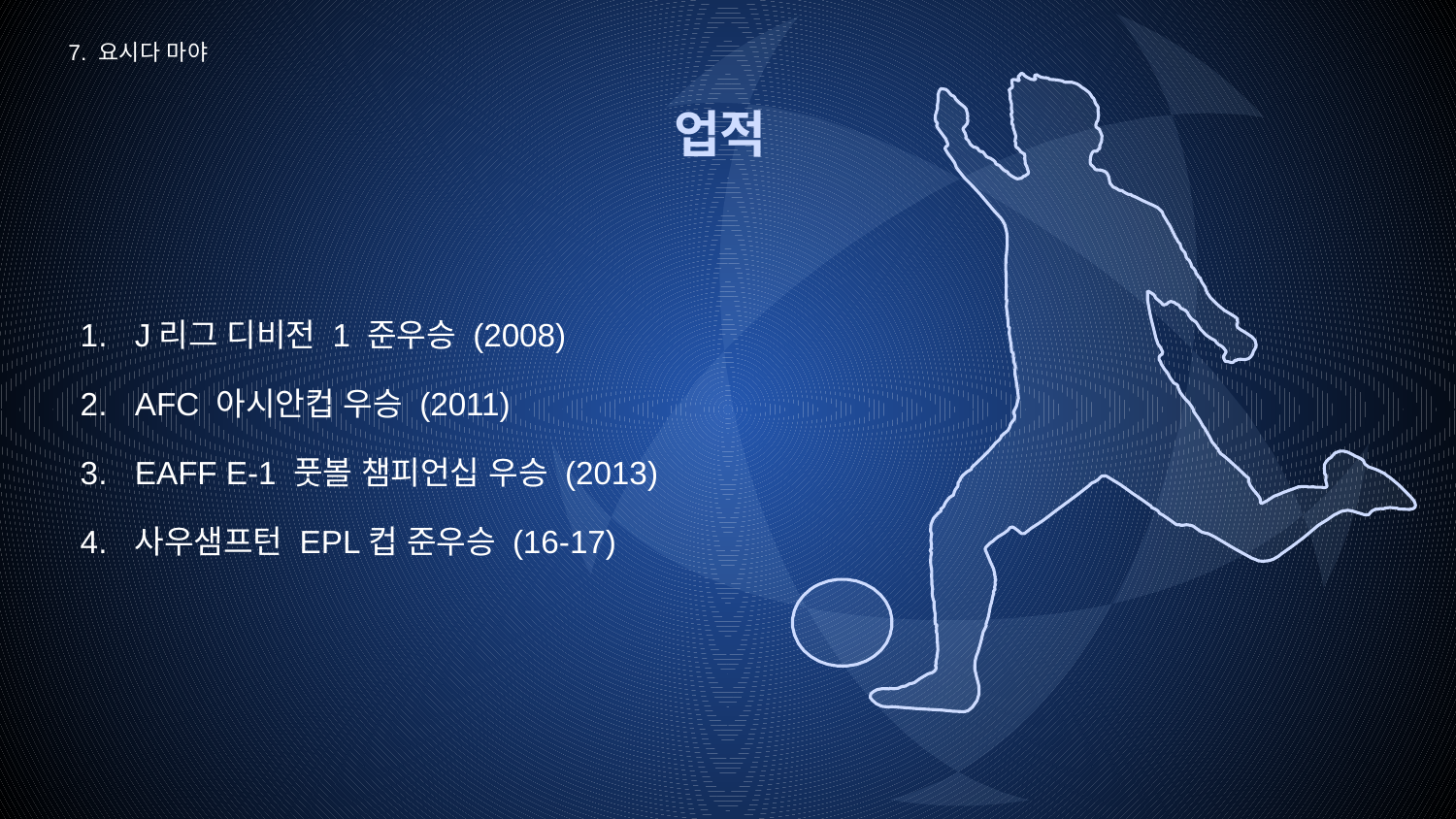

7. 요시다 마야

# 업적
J리그 디비전 1 준우승 (2008)
AFC 아시안컵 우승 (2011)
EAFF E-1 풋볼 챔피언십 우승 (2013)
사우샘프턴 EPL컵 준우승 (16-17)